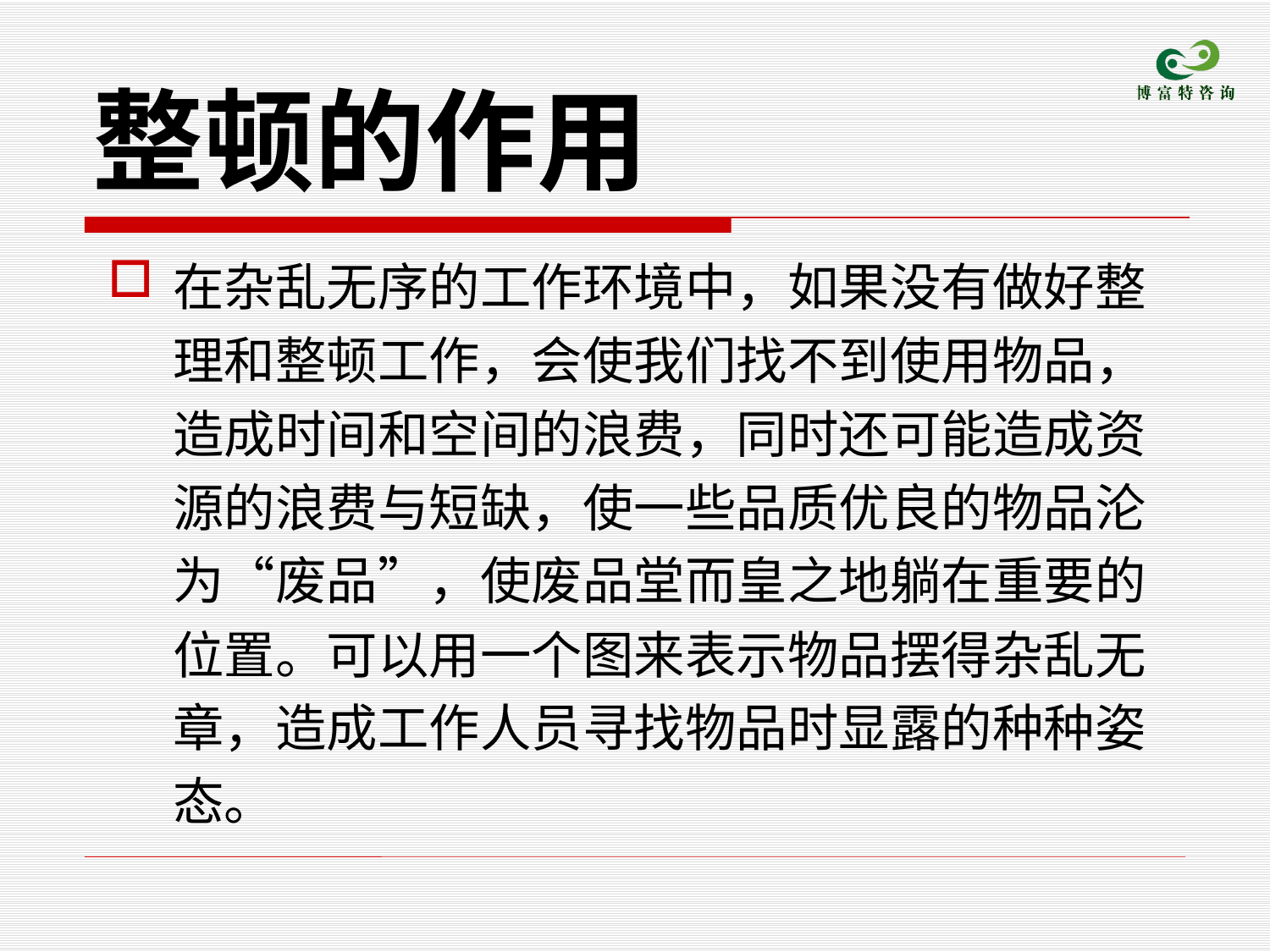

# 整顿的作用
在杂乱无序的工作环境中，如果没有做好整理和整顿工作，会使我们找不到使用物品，造成时间和空间的浪费，同时还可能造成资源的浪费与短缺，使一些品质优良的物品沦为“废品”，使废品堂而皇之地躺在重要的位置。可以用一个图来表示物品摆得杂乱无章，造成工作人员寻找物品时显露的种种姿态。
137